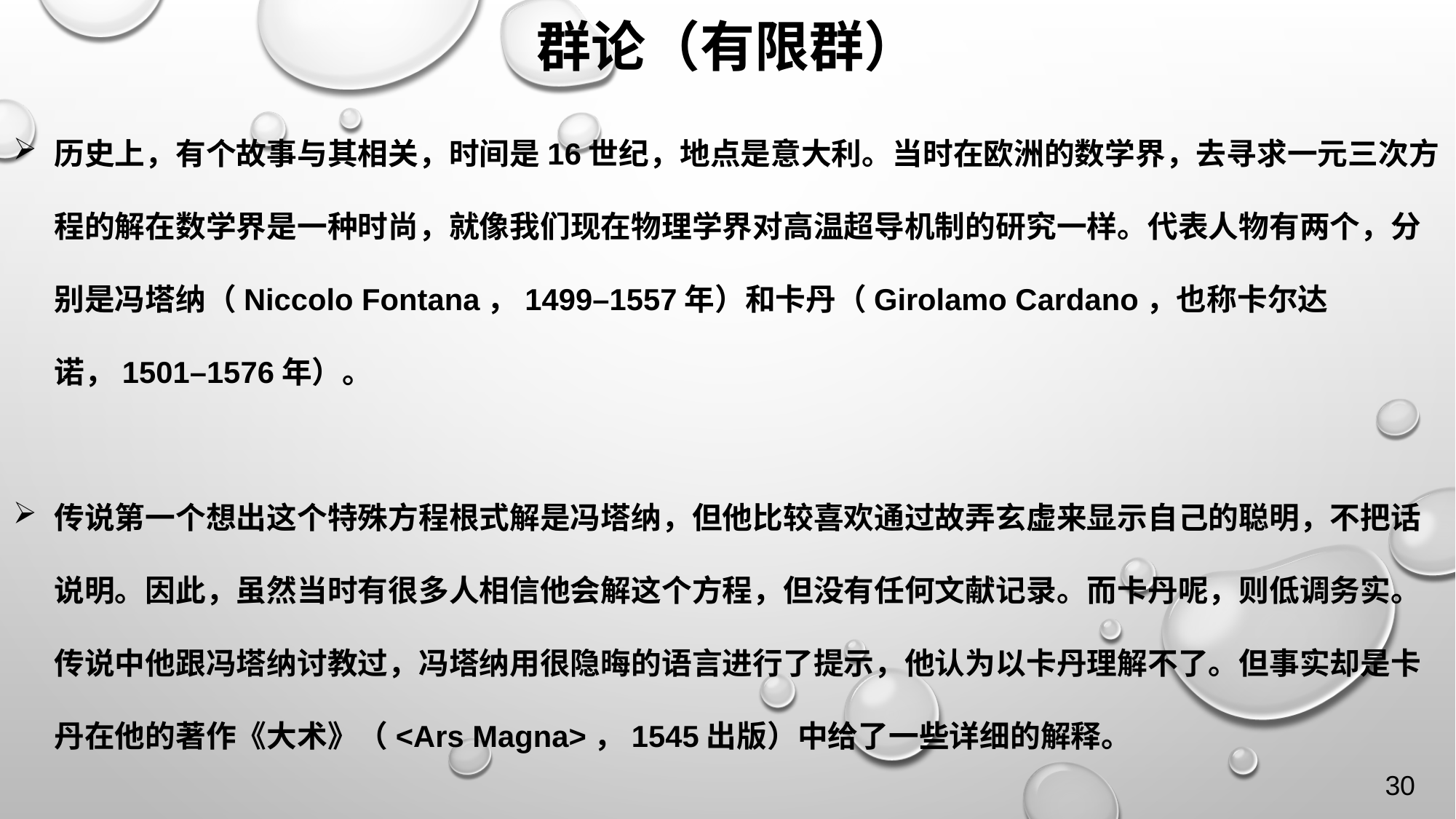

群论（有限群）
历史上，有个故事与其相关，时间是16世纪，地点是意大利。当时在欧洲的数学界，去寻求一元三次方程的解在数学界是一种时尚，就像我们现在物理学界对高温超导机制的研究一样。代表人物有两个，分别是冯塔纳（Niccolo Fontana，1499–1557年）和卡丹（Girolamo Cardano，也称卡尔达诺，1501–1576年）。

传说第一个想出这个特殊方程根式解是冯塔纳，但他比较喜欢通过故弄玄虚来显示自己的聪明，不把话说明。因此，虽然当时有很多人相信他会解这个方程，但没有任何文献记录。而卡丹呢，则低调务实。传说中他跟冯塔纳讨教过，冯塔纳用很隐晦的语言进行了提示，他认为以卡丹理解不了。但事实却是卡丹在他的著作《大术》（<Ars Magna>，1545出版）中给了一些详细的解释。
30